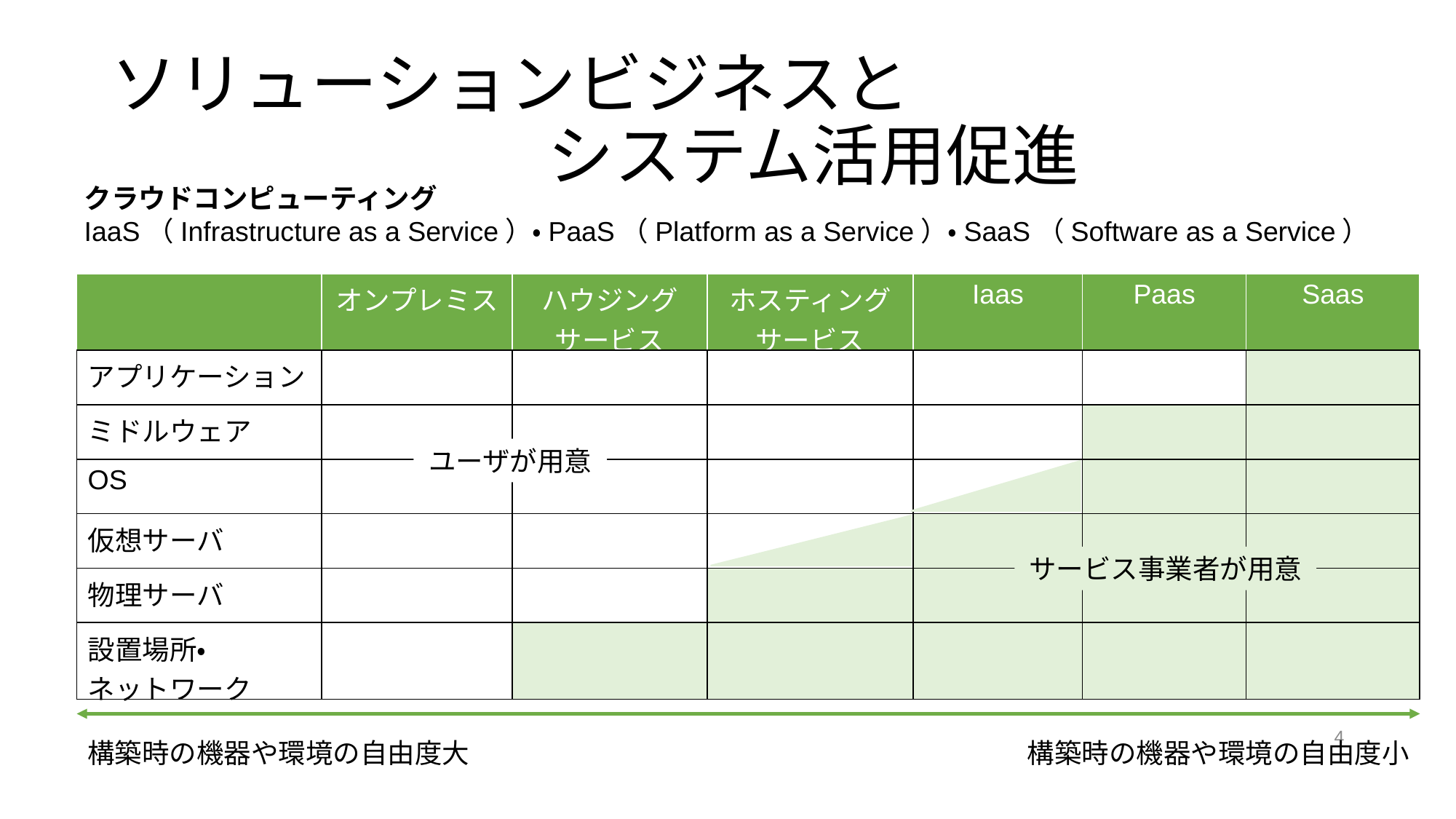

# ソリューションビジネスと システム活用促進
クラウドコンピューティング
IaaS（Infrastructure as a Service）・PaaS（Platform as a Service）・SaaS（Software as a Service）

|  | オンプレミス | ハウジングサービス | ホスティング サービス | Iaas | Paas | Saas |
| --- | --- | --- | --- | --- | --- | --- |
| アプリケーション |  |  |  |  |  |  |
| ミドルウェア |  |  |  |  |  |  |
| OS |  |  |  |  |  |  |
| 仮想サーバ |  |  |  |  |  |  |
| 物理サーバ |  |  |  |  |  |  |
| 設置場所・ ネットワーク |  |  |  |  |  |  |

ユーザが用意

サービス事業者が用意
構築時の機器や環境の自由度大
構築時の機器や環境の自由度小
4